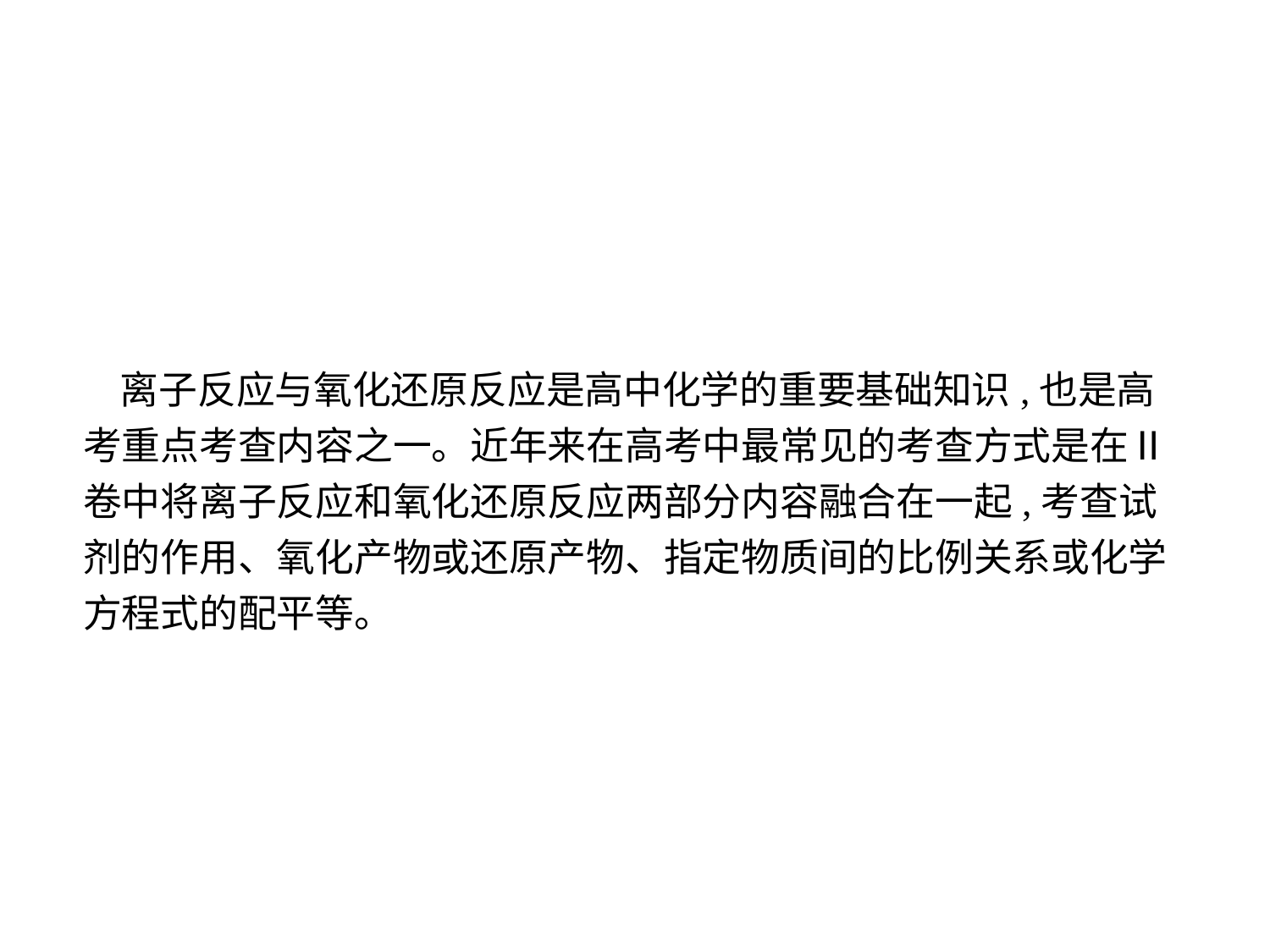

-2-
离子反应与氧化还原反应是高中化学的重要基础知识,也是高考重点考查内容之一。近年来在高考中最常见的考查方式是在Ⅱ卷中将离子反应和氧化还原反应两部分内容融合在一起,考查试剂的作用、氧化产物或还原产物、指定物质间的比例关系或化学方程式的配平等。